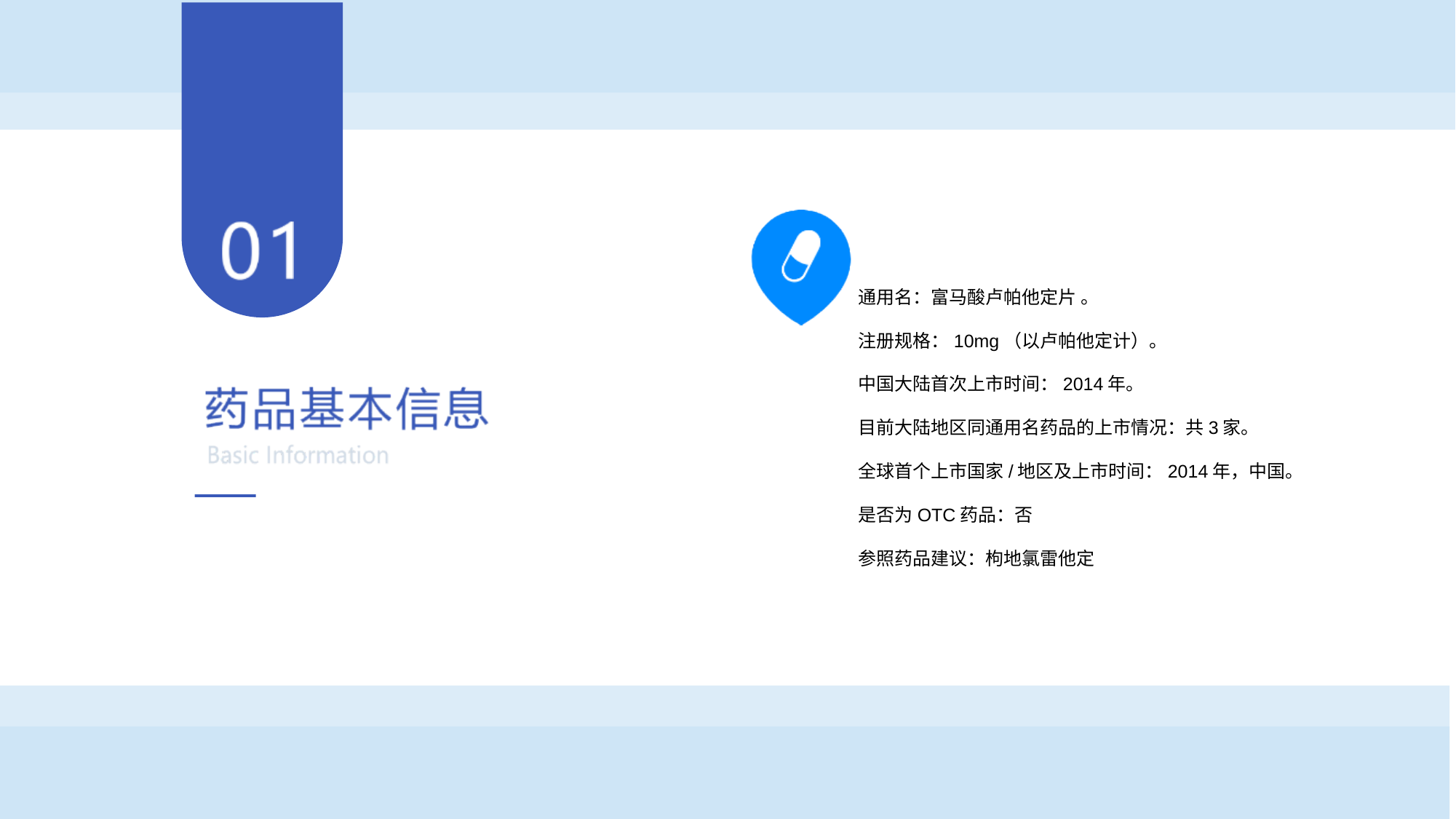

通用名：富马酸卢帕他定片 。

注册规格：10mg（以卢帕他定计）。

中国大陆首次上市时间：2014年。

目前大陆地区同通用名药品的上市情况：共3家。

全球首个上市国家/地区及上市时间：2014年，中国。

是否为OTC药品：否

参照药品建议：枸地氯雷他定